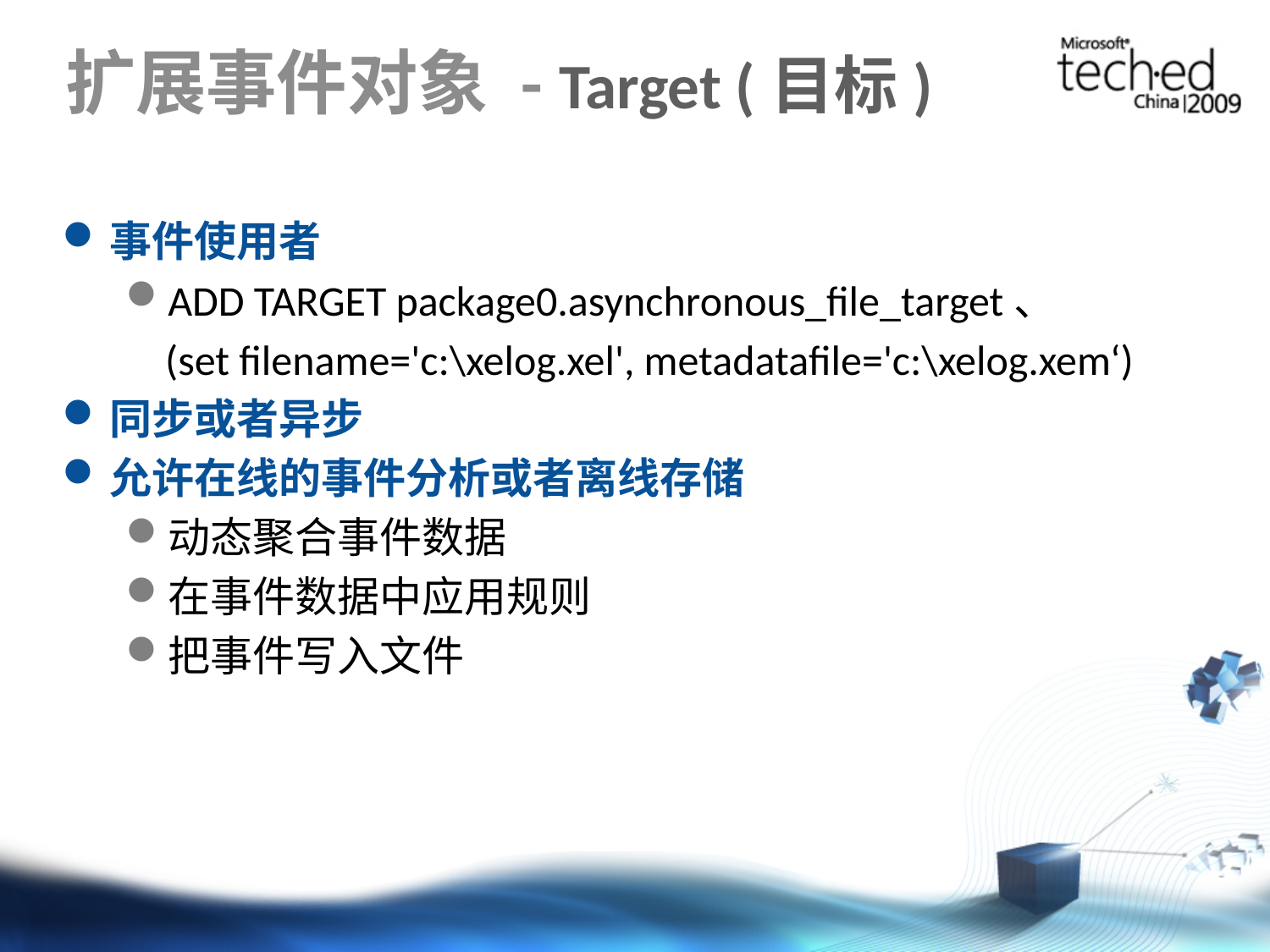

# 扩展事件对象 - Target (目标)
事件使用者
ADD TARGET package0.asynchronous_file_target、
	(set filename='c:\xelog.xel', metadatafile='c:\xelog.xem‘)
同步或者异步
允许在线的事件分析或者离线存储
动态聚合事件数据
在事件数据中应用规则
把事件写入文件